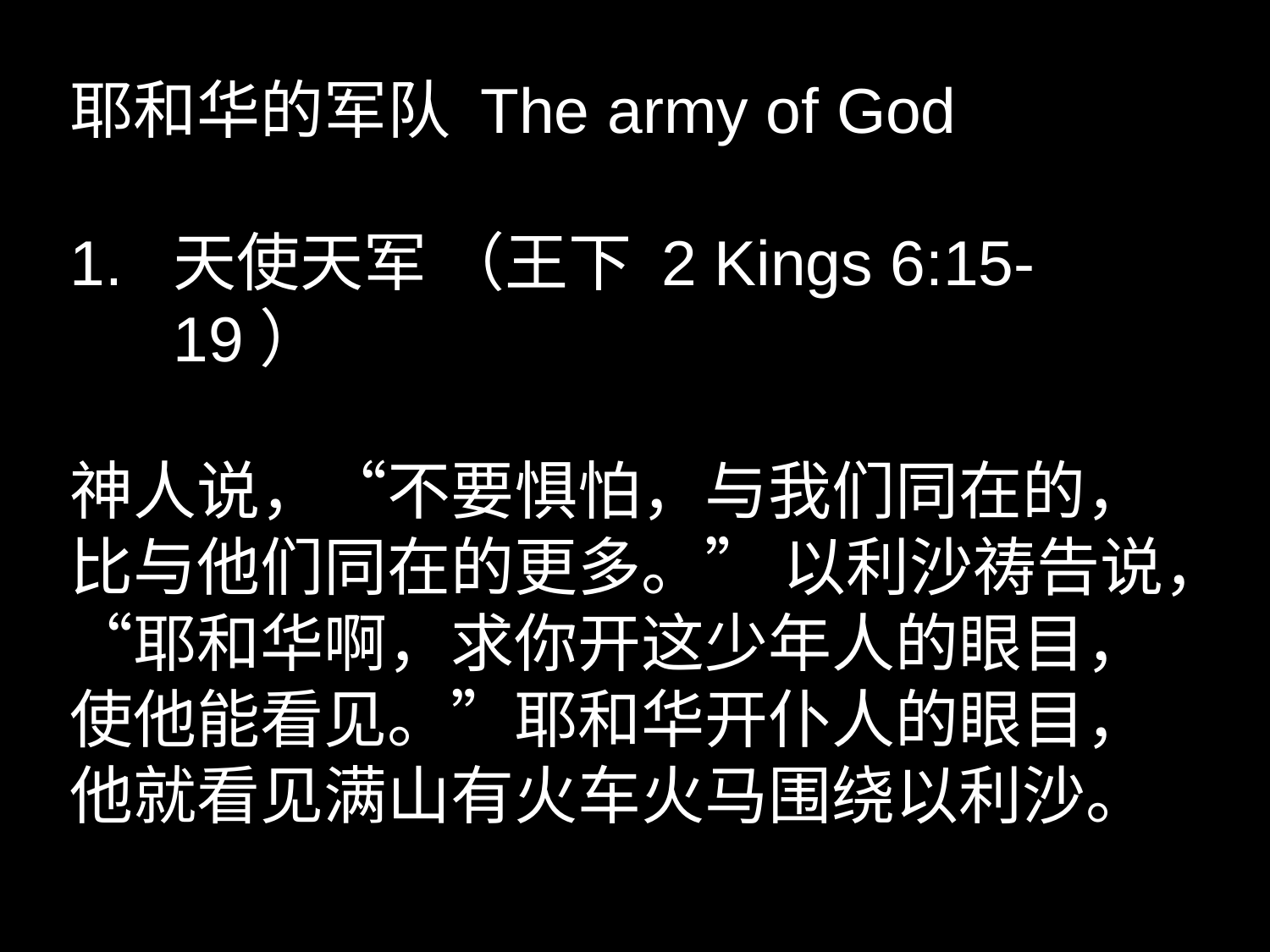

耶和华的军队 The army of God

天使天军 （王下 2 Kings 6:15-19）

神人说，“不要惧怕，与我们同在的，比与他们同在的更多。” 以利沙祷告说，“耶和华啊，求你开这少年人的眼目，使他能看见。”耶和华开仆人的眼目，他就看见满山有火车火马围绕以利沙。